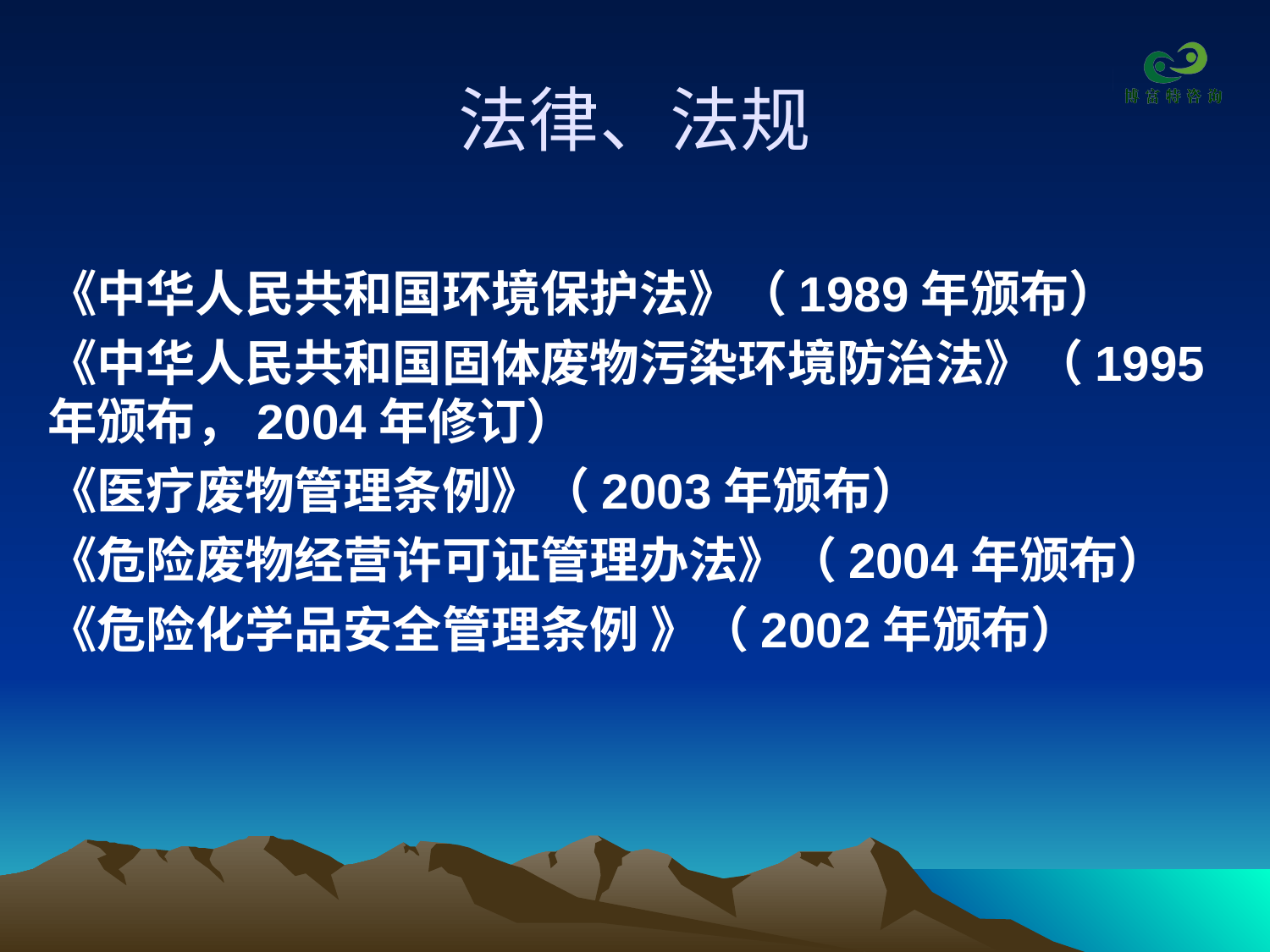

# 法律、法规
《中华人民共和国环境保护法》（1989年颁布）
《中华人民共和国固体废物污染环境防治法》（1995年颁布，2004年修订）
《医疗废物管理条例》（2003年颁布）
《危险废物经营许可证管理办法》（2004年颁布）
《危险化学品安全管理条例 》（2002年颁布）